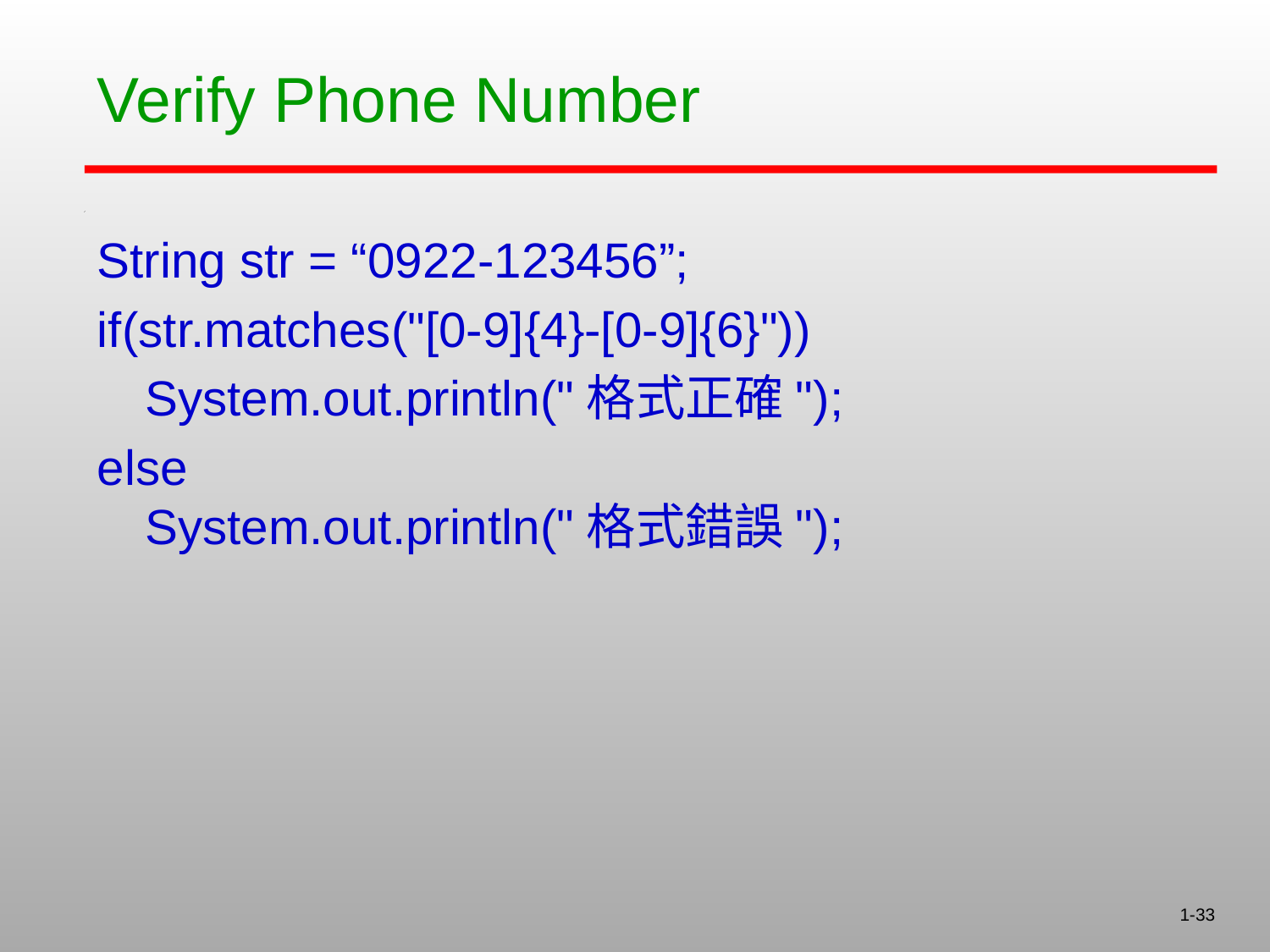

# Verify Phone Number
String str = “0922-123456”;
if(str.matches("[0-9]{4}-[0-9]{6}"))
	System.out.println("格式正確");
else
System.out.println("格式錯誤");
1-33